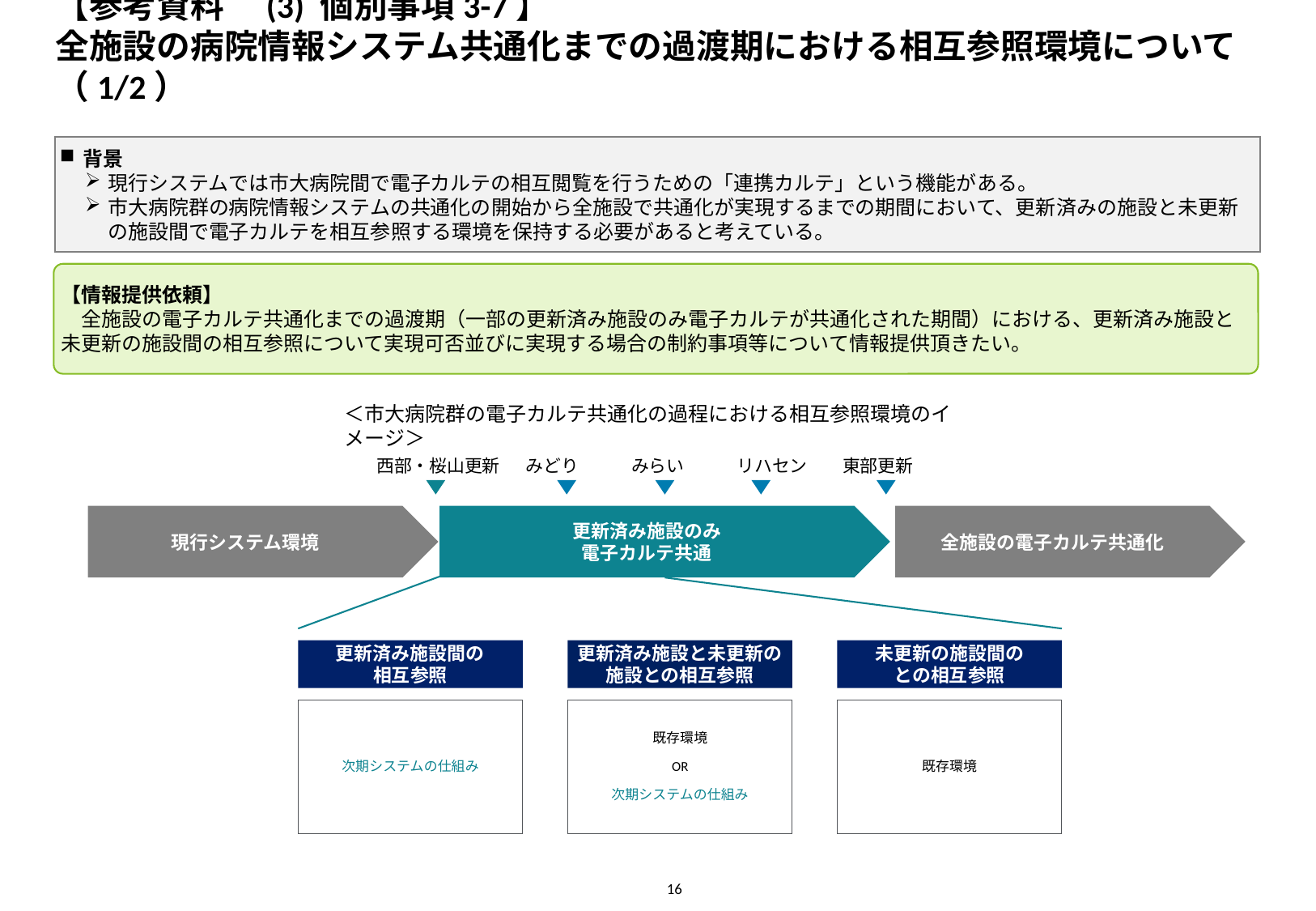

# 【参考資料　(3) 個別事項3-7】 全施設の病院情報システム共通化までの過渡期における相互参照環境について（1/2）
背景
現行システムでは市大病院間で電子カルテの相互閲覧を行うための「連携カルテ」という機能がある。
市大病院群の病院情報システムの共通化の開始から全施設で共通化が実現するまでの期間において、更新済みの施設と未更新の施設間で電子カルテを相互参照する環境を保持する必要があると考えている。
【情報提供依頼】
　全施設の電子カルテ共通化までの過渡期（一部の更新済み施設のみ電子カルテが共通化された期間）における、更新済み施設と未更新の施設間の相互参照について実現可否並びに実現する場合の制約事項等について情報提供頂きたい。
＜市大病院群の電子カルテ共通化の過程における相互参照環境のイメージ＞
西部・桜山更新
みどり　　　みらい　　　リハセン　　東部更新

現行システム環境
更新済み施設のみ
電子カルテ共通
全施設の電子カルテ共通化
更新済み施設間の
相互参照
更新済み施設と未更新の施設との相互参照
未更新の施設間の
との相互参照
次期システムの仕組み
既存環境
OR
次期システムの仕組み
既存環境
16